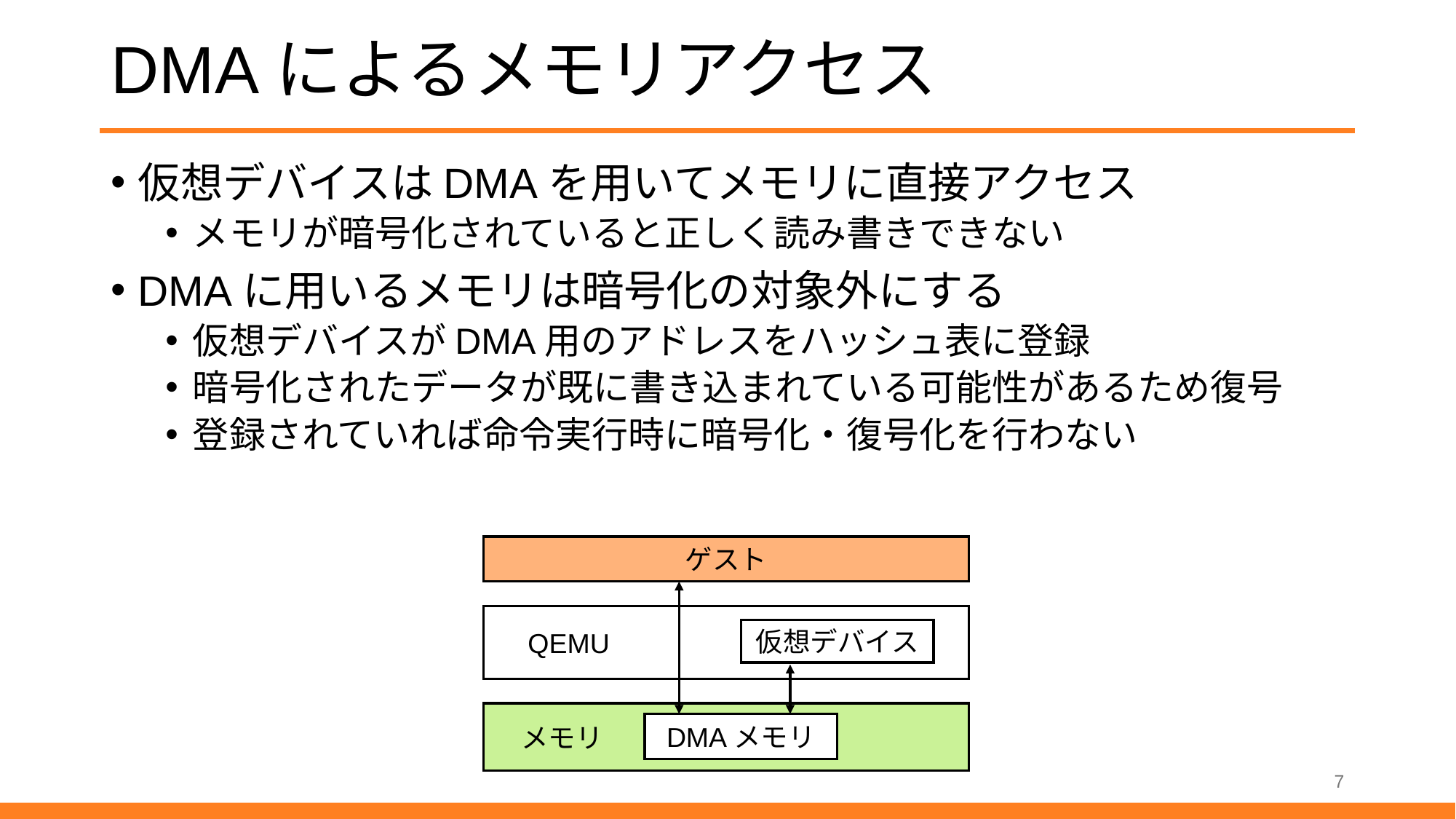

# DMAによるメモリアクセス
仮想デバイスはDMAを用いてメモリに直接アクセス
メモリが暗号化されていると正しく読み書きできない
DMAに用いるメモリは暗号化の対象外にする
仮想デバイスがDMA用のアドレスをハッシュ表に登録
暗号化されたデータが既に書き込まれている可能性があるため復号
登録されていれば命令実行時に暗号化・復号化を行わない
ゲスト
　QEMU
仮想デバイス
　メモリ
DMAメモリ
7